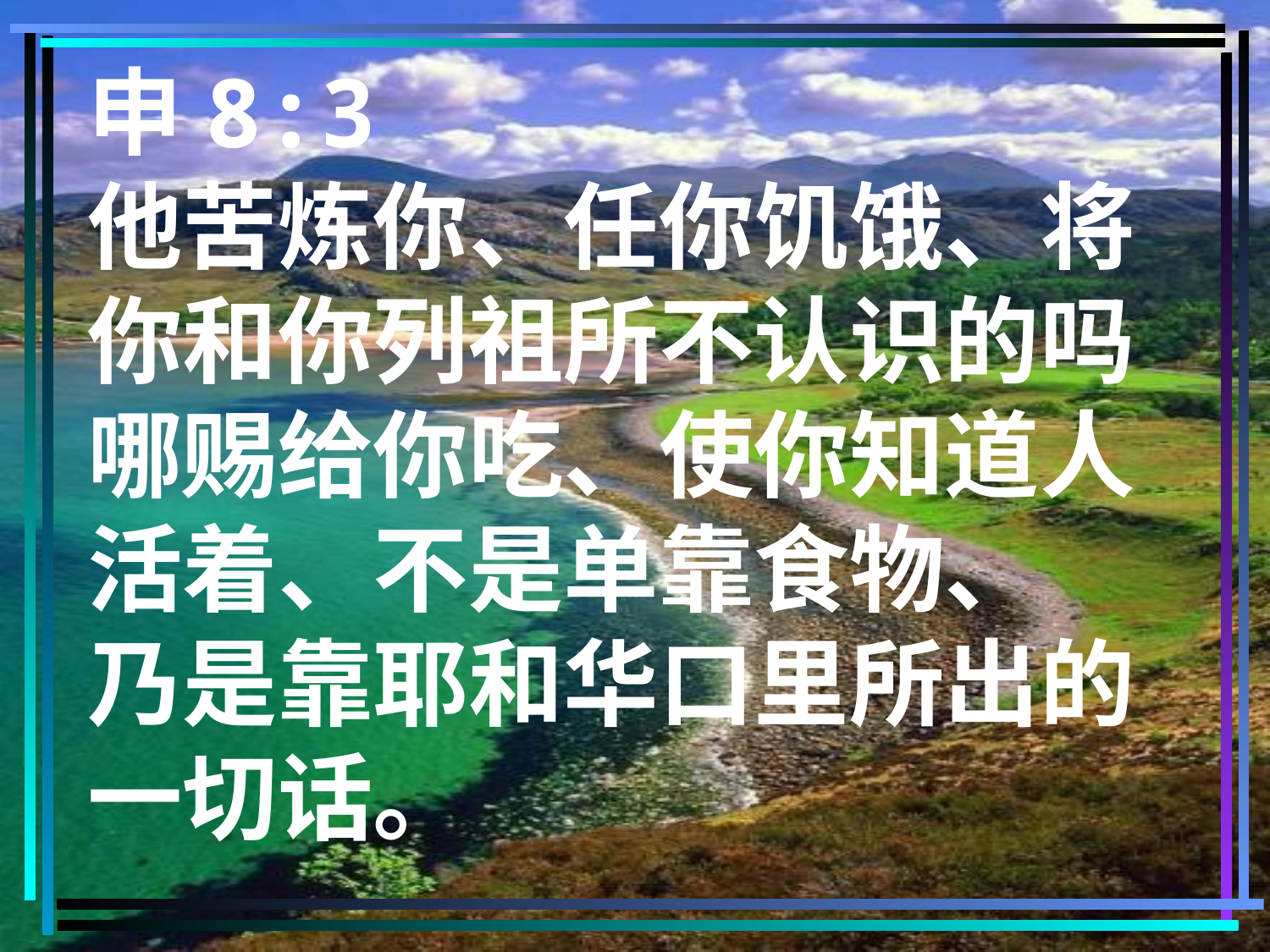

申8:3
他苦炼你、任你饥饿、将你和你列祖所不认识的吗哪赐给你吃、使你知道人活着、不是单靠食物、
乃是靠耶和华口里所出的一切话。
#